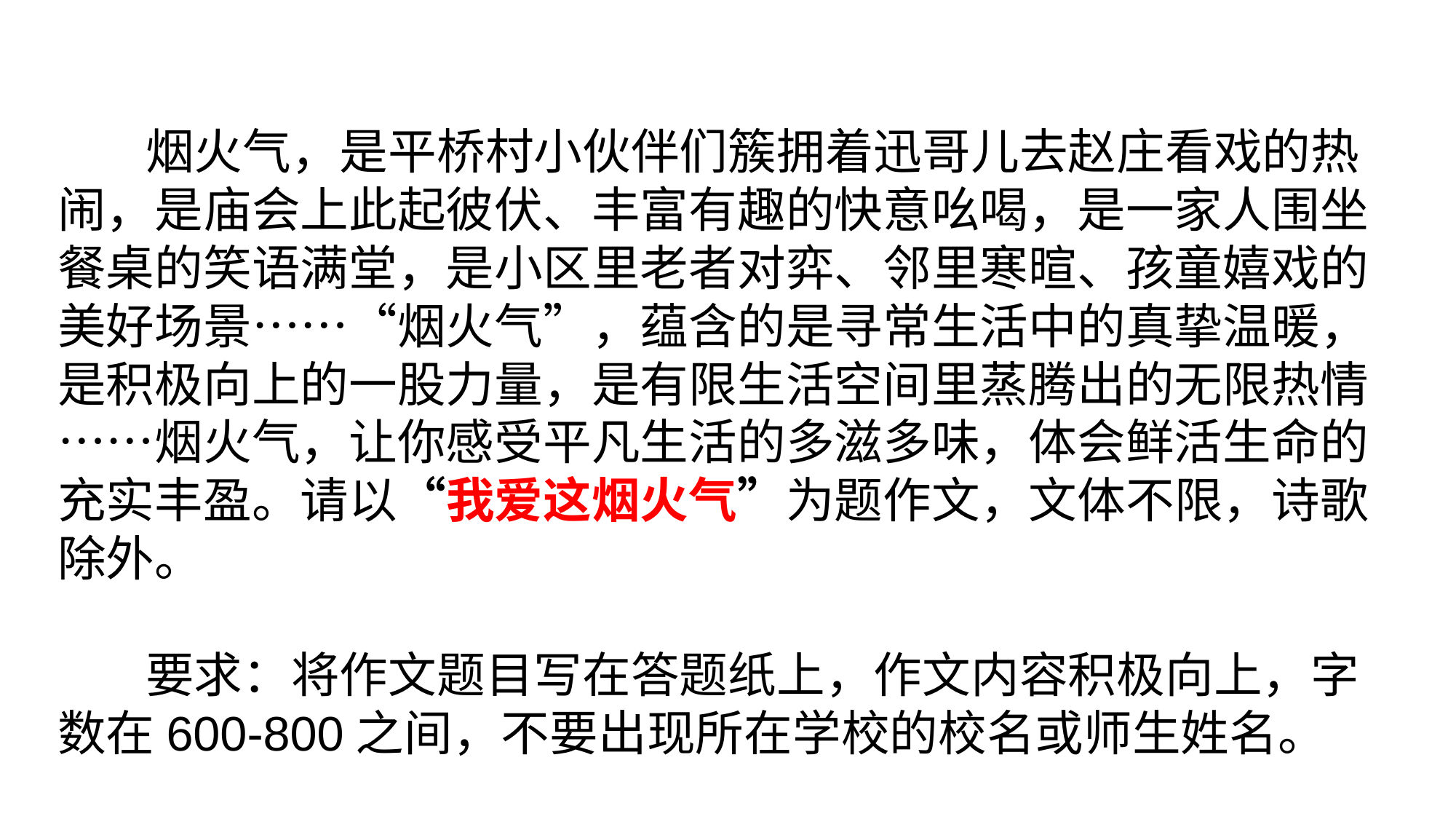

烟火气，是平桥村小伙伴们簇拥着迅哥儿去赵庄看戏的热闹，是庙会上此起彼伏、丰富有趣的快意吆喝，是一家人围坐餐桌的笑语满堂，是小区里老者对弈、邻里寒暄、孩童嬉戏的美好场景……“烟火气”，蕴含的是寻常生活中的真挚温暖，是积极向上的一股力量，是有限生活空间里蒸腾出的无限热情……烟火气，让你感受平凡生活的多滋多味，体会鲜活生命的充实丰盈。请以“我爱这烟火气”为题作文，文体不限，诗歌除外。

       要求：将作文题目写在答题纸上，作文内容积极向上，字数在600-800之间，不要出现所在学校的校名或师生姓名。